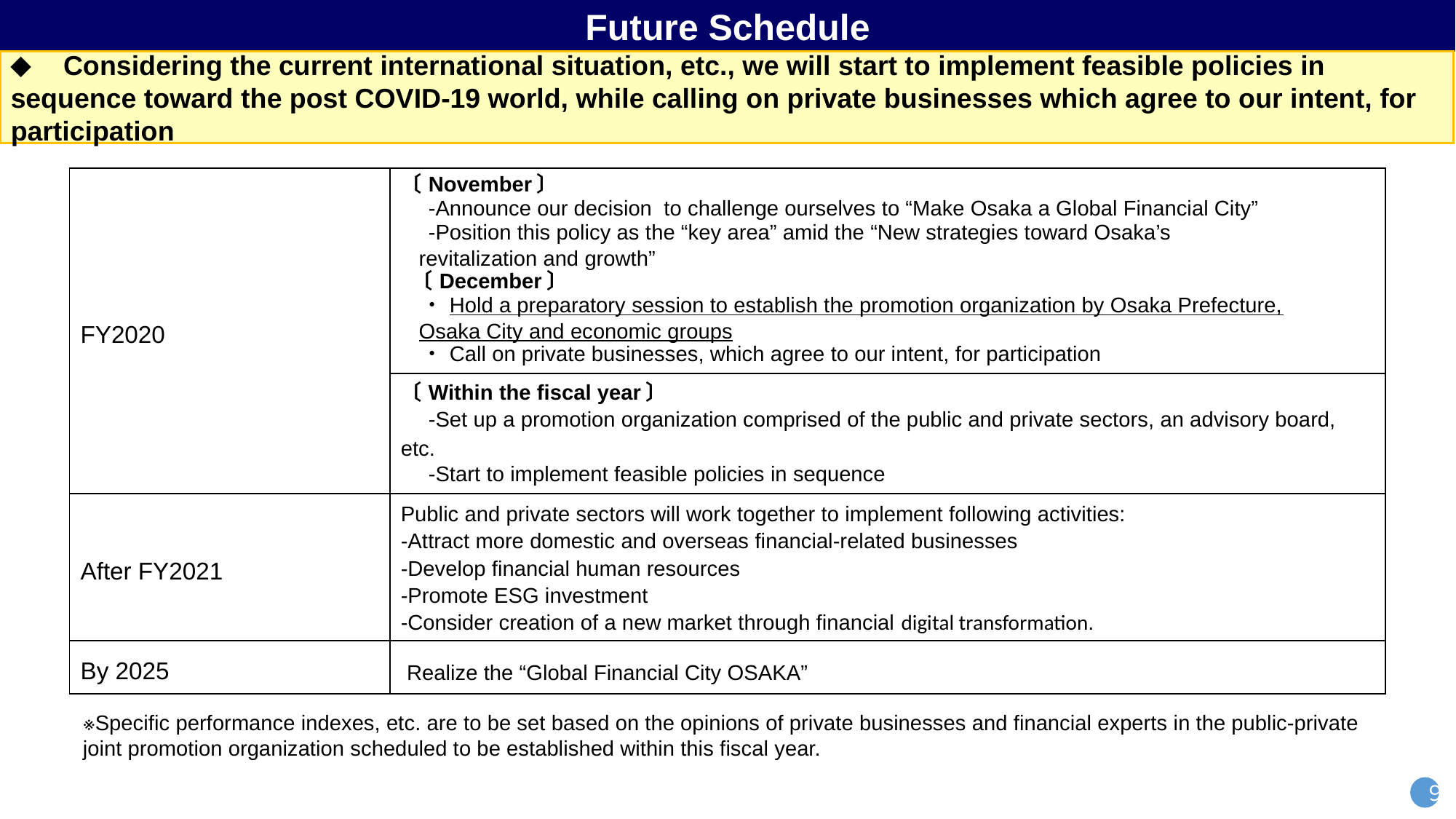

Future Schedule
◆　Considering the current international situation, etc., we will start to implement feasible policies in sequence toward the post COVID-19 world, while calling on private businesses which agree to our intent, for participation
| FY2020 | 〔November〕 　-Announce our decision to challenge ourselves to “Make Osaka a Global Financial City” 　-Position this policy as the “key area” amid the “New strategies toward Osaka’s revitalization and growth” 〔December〕 　・Hold a preparatory session to establish the promotion organization by Osaka Prefecture, Osaka City and economic groups 　・Call on private businesses, which agree to our intent, for participation |
| --- | --- |
|  | 〔Within the fiscal year〕 　-Set up a promotion organization comprised of the public and private sectors, an advisory board, etc. 　-Start to implement feasible policies in sequence |
| After FY2021 | Public and private sectors will work together to implement following activities: -Attract more domestic and overseas financial-related businesses -Develop financial human resources -Promote ESG investment -Consider creation of a new market through financial digital transformation. |
| By 2025 | Realize the “Global Financial City OSAKA” |
※Specific performance indexes, etc. are to be set based on the opinions of private businesses and financial experts in the public-private joint promotion organization scheduled to be established within this fiscal year.
９